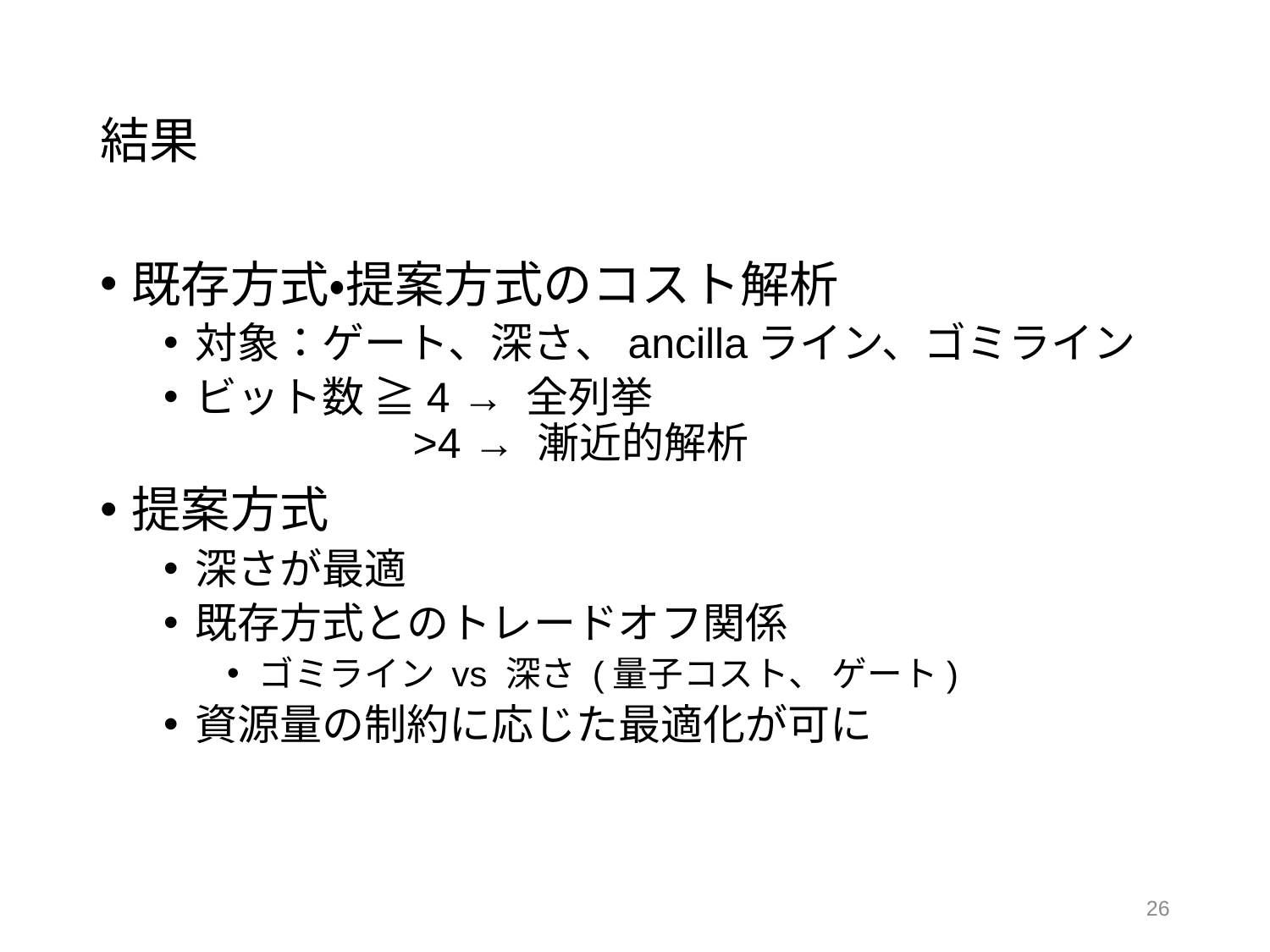

# 結果
既存方式・提案方式のコスト解析
対象：ゲート、深さ、ancillaライン、ゴミライン
ビット数 ≧4 → 全列挙
 　 　 　 　>4 → 漸近的解析
提案方式
深さが最適
既存方式とのトレードオフ関係
ゴミライン vs 深さ (量子コスト、 ゲート)
資源量の制約に応じた最適化が可に
26